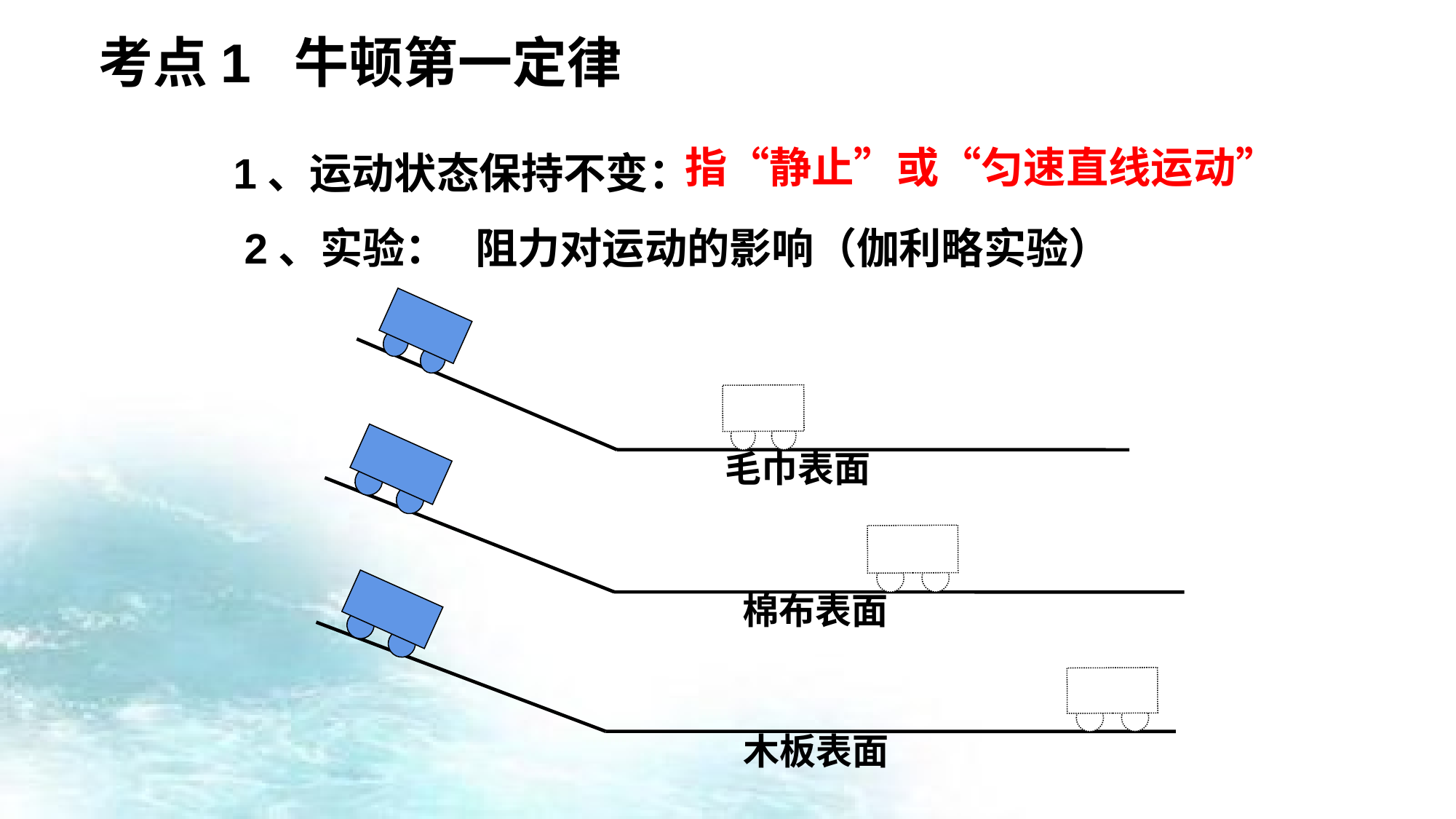

考点1  牛顿第一定律
指“静止”或“匀速直线运动”
1、运动状态保持不变：
2、实验：
阻力对运动的影响（伽利略实验）

毛巾表面

棉布表面

木板表面